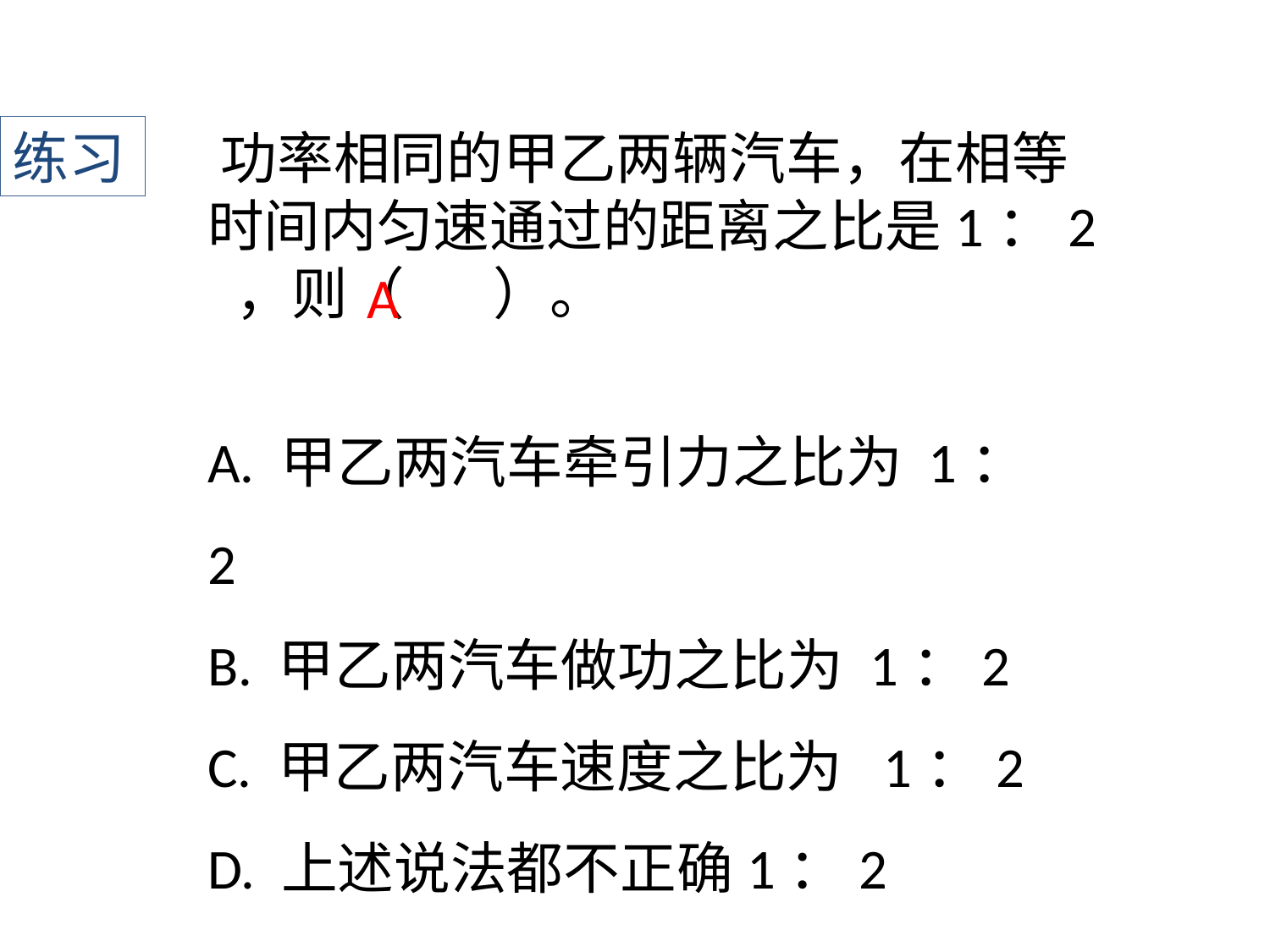

练习
﻿功率相同的甲乙两辆汽车，在相等时间内匀速通过的距离之比是1：2 ﻿﻿﻿﻿ ，则（       ）。
A
A. 甲乙两汽车牵引力之比为 1：2﻿﻿﻿﻿﻿﻿﻿﻿
B. 甲乙两汽车做功之比为 ﻿﻿﻿﻿﻿﻿﻿﻿1：2
C. 甲乙两汽车速度之比为 ﻿﻿﻿﻿﻿﻿﻿﻿ 1：2
D. 上述说法都不正确1：2